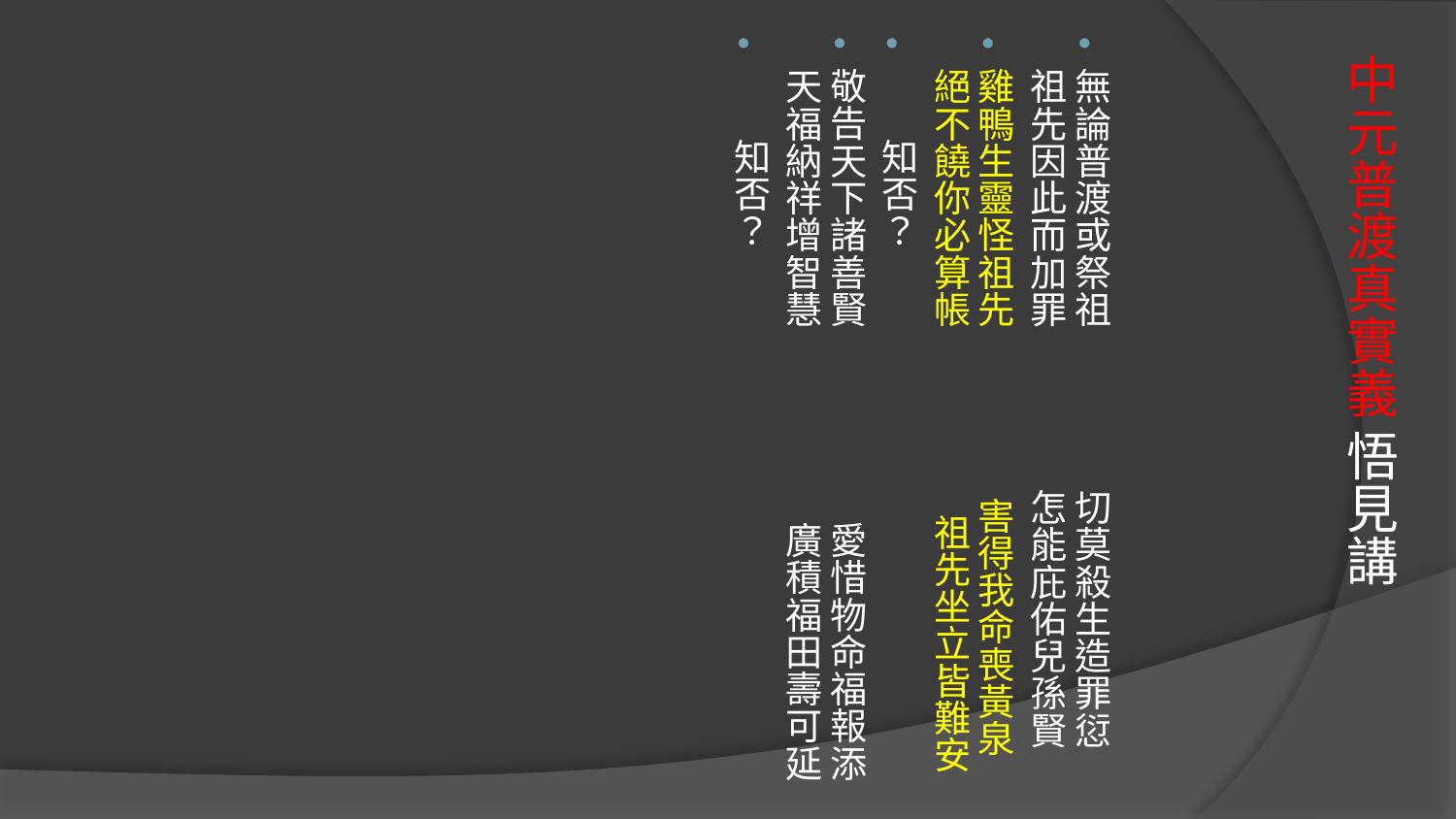

無論普渡或祭祖　               切莫殺生造罪愆
祖先因此而加罪　               怎能庇佑兒孫賢
雞鴨生靈怪祖先　                害得我命喪黃泉
絕不饒你必算帳　                  祖先坐立皆難安
        知否？
敬告天下諸善賢　                   愛惜物命福報添
天福納祥增智慧　                   廣積福田壽可延
        知否？

# 中元普渡真實義 悟見講